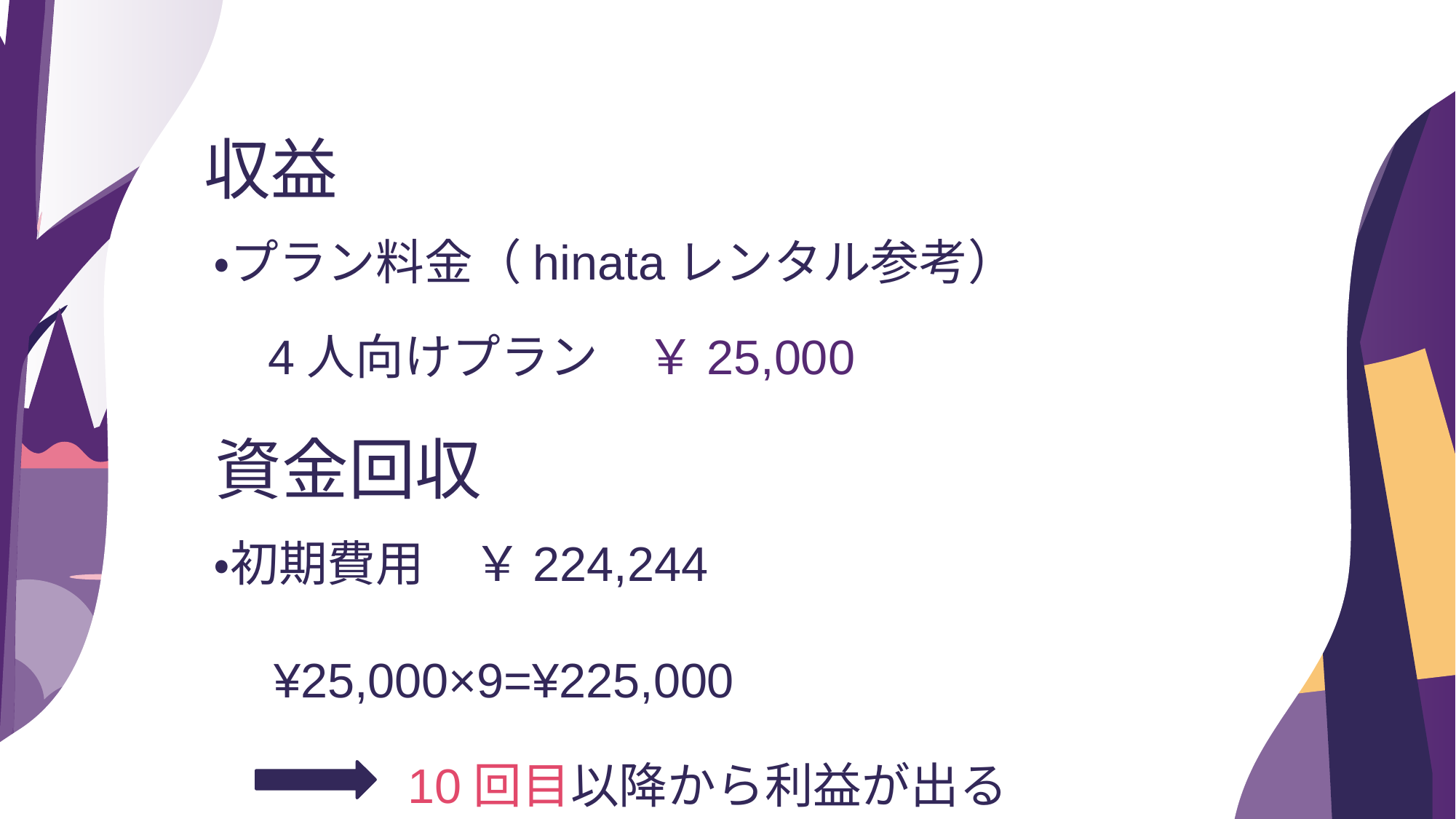

収益

・プラン料金（hinataレンタル参考）
4人向けプラン　￥25,000
資金回収

・初期費用　￥224,244

　¥25,000×9=¥225,000
10回目以降から利益が出る